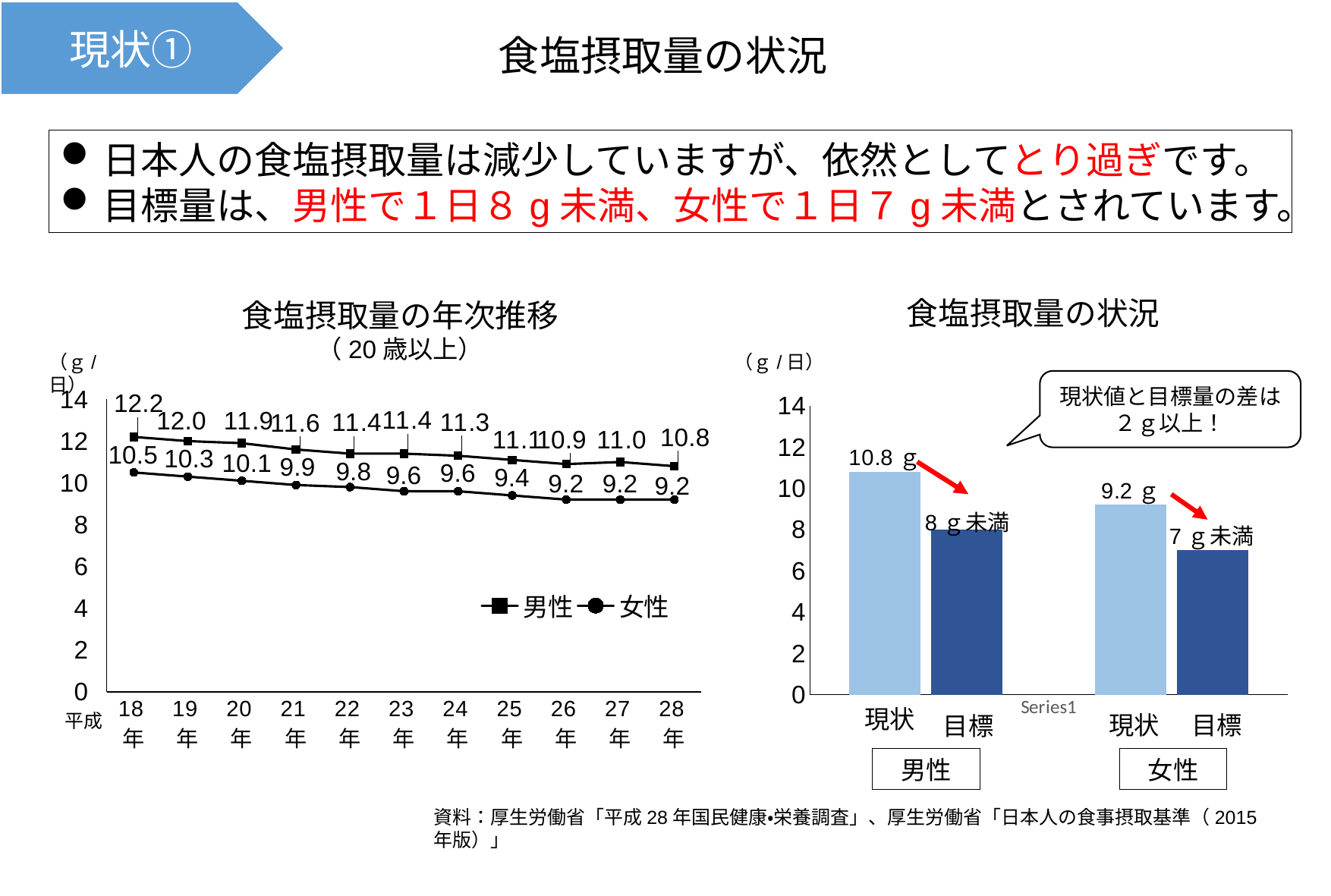

現状①
食塩摂取量の状況
日本人の食塩摂取量は減少していますが、依然としてとり過ぎです。
目標量は、男性で１日８g未満、女性で１日７g未満とされています。
食塩摂取量の状況
食塩摂取量の年次推移
（20歳以上）

### Chart

| Category | 男性 | 列2 | 列1 | 女性 | 列3 |
|---|---|---|---|---|---|
|  | 10.8 | 8.0 | None | 9.2 | 7.0 |

### Chart

| Category | 男性 | 女性 |
|---|---|---|
| 18年 | 12.2 | 10.5 |
| 19年 | 12.0 | 10.3 |
| 20年 | 11.9 | 10.1 |
| 21年 | 11.6 | 9.9 |
| 22年 | 11.4 | 9.8 |
| 23年 | 11.4 | 9.6 |
| 24年 | 11.3 | 9.6 |
| 25年 | 11.1 | 9.4 |
| 26年 | 10.9 | 9.2 |
| 27年 | 11.0 | 9.2 |
| 28年 | 10.8 | 9.2 |
（ｇ/日）
（ｇ/日）
現状値と目標量の差は２ｇ以上！
平成
目標
現状
目標
男性
女性
資料：厚生労働省「平成28年国民健康・栄養調査」、厚生労働省「日本人の食事摂取基準（2015年版）」